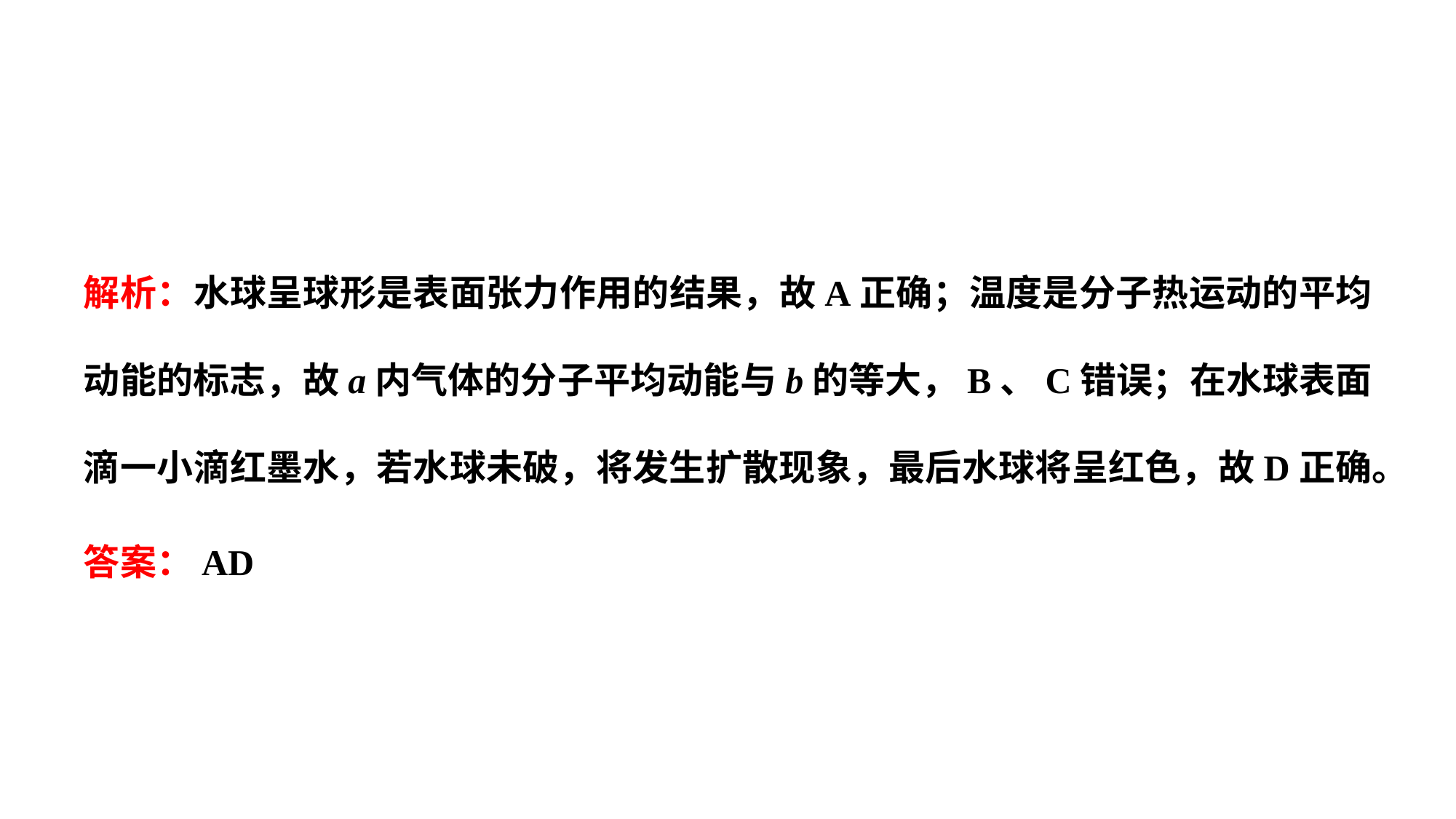

解析：水球呈球形是表面张力作用的结果，故A正确；温度是分子热运动的平均动能的标志，故a内气体的分子平均动能与b的等大，B、C错误；在水球表面滴一小滴红墨水，若水球未破，将发生扩散现象，最后水球将呈红色，故D正确。
答案：AD